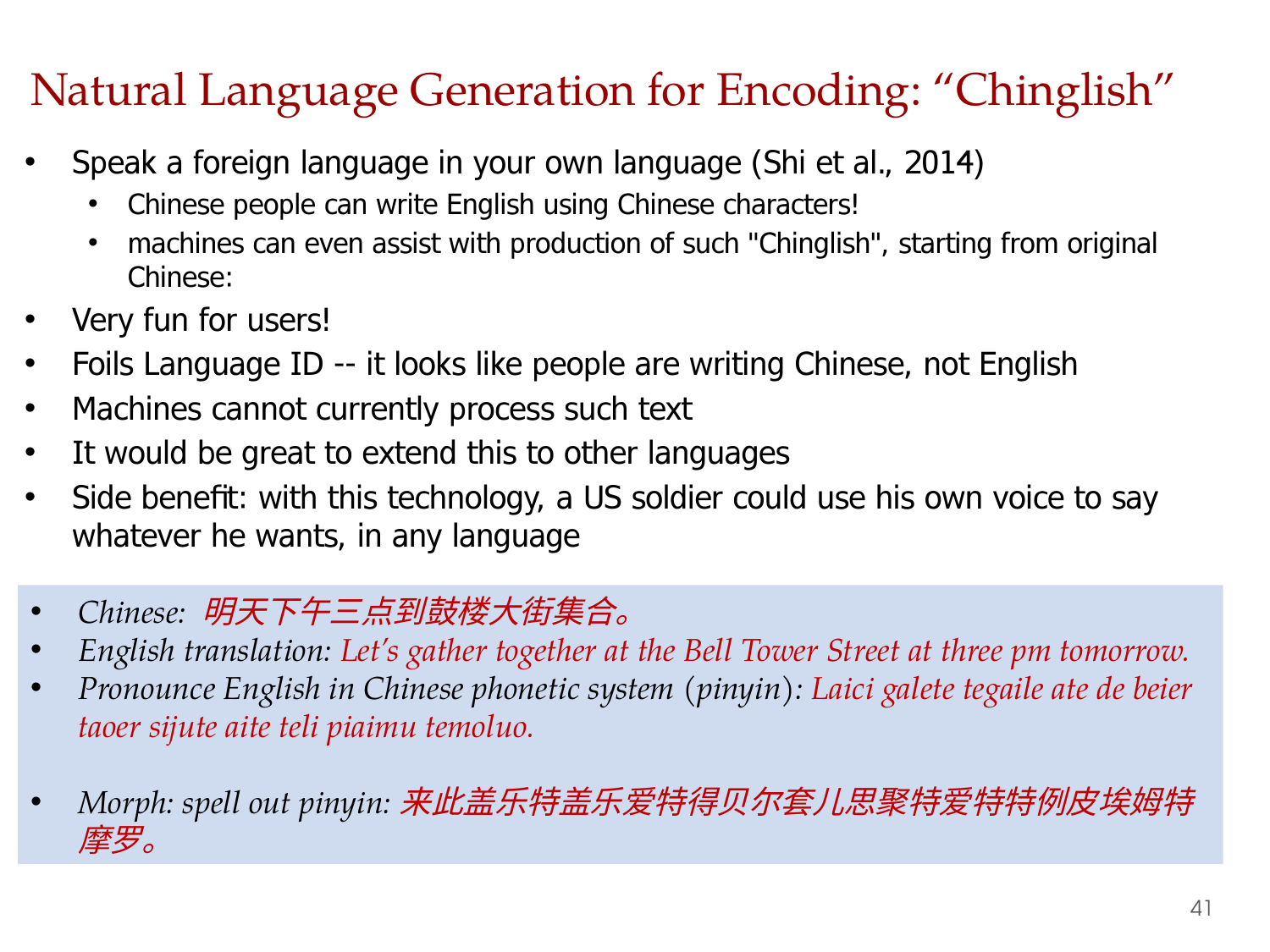

# Natural Language Generation for Encoding: “Chinglish”
Speak a foreign language in your own language (Shi et al., 2014)
Chinese people can write English using Chinese characters!
machines can even assist with production of such "Chinglish", starting from original Chinese:
Very fun for users!
Foils Language ID -- it looks like people are writing Chinese, not English
Machines cannot currently process such text
It would be great to extend this to other languages
Side benefit: with this technology, a US soldier could use his own voice to say whatever he wants, in any language
Chinese: 明天下午三点到鼓楼大街集合。
English translation: Let’s gather together at the Bell Tower Street at three pm tomorrow.
Pronounce English in Chinese phonetic system (pinyin): Laici galete tegaile ate de beier taoer sijute aite teli piaimu temoluo.

Morph: spell out pinyin:来此盖乐特盖乐爱特得贝尔套儿思聚特爱特特例皮埃姆特摩罗。
41